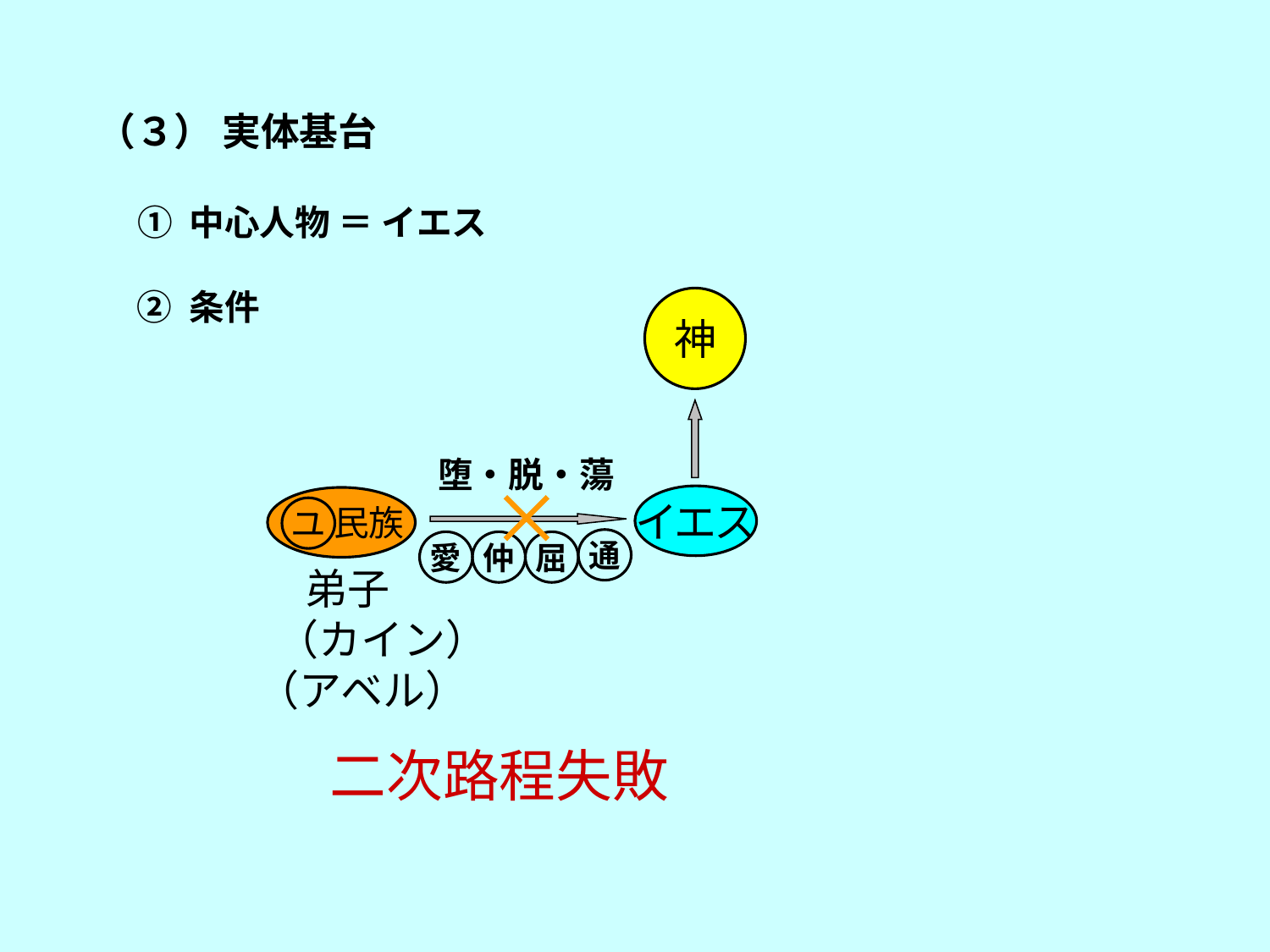

（３） 実体基台

     ① 中心人物 ＝ イエス

     ② 条件
神

堕・脱・蕩
イエス
      民族

ユ

通
愛
仲
屈
    弟子
 （カイン） 　　　 　　　（アベル）

二次路程失敗